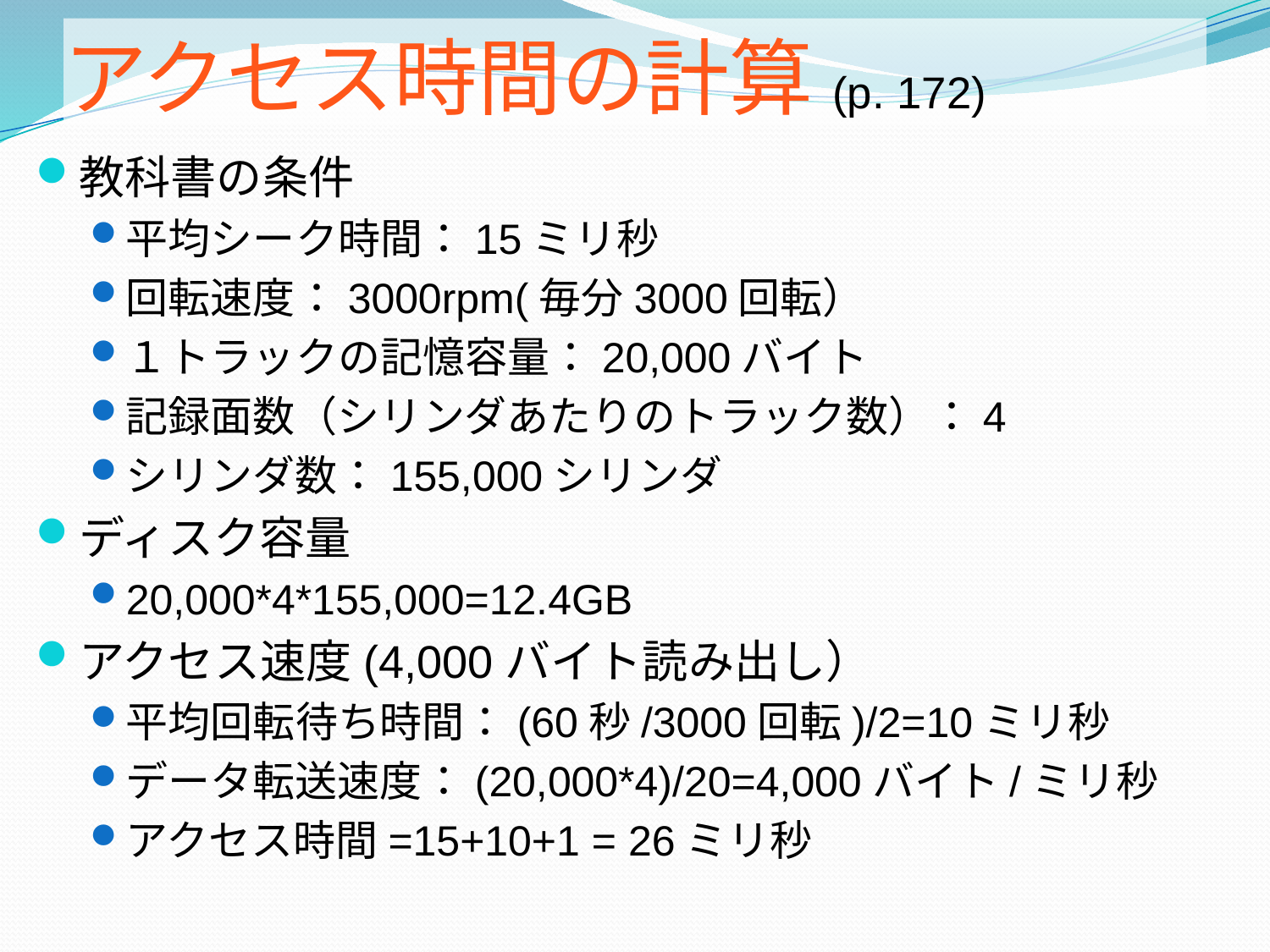

# アクセス時間の計算(p. 172)
教科書の条件
平均シーク時間：15ミリ秒
回転速度：3000rpm(毎分3000回転）
１トラックの記憶容量：20,000バイト
記録面数（シリンダあたりのトラック数）：4
シリンダ数：155,000シリンダ
ディスク容量
20,000*4*155,000=12.4GB
アクセス速度(4,000バイト読み出し）
平均回転待ち時間：(60秒/3000回転)/2=10ミリ秒
データ転送速度：(20,000*4)/20=4,000バイト/ミリ秒
アクセス時間=15+10+1 = 26ミリ秒